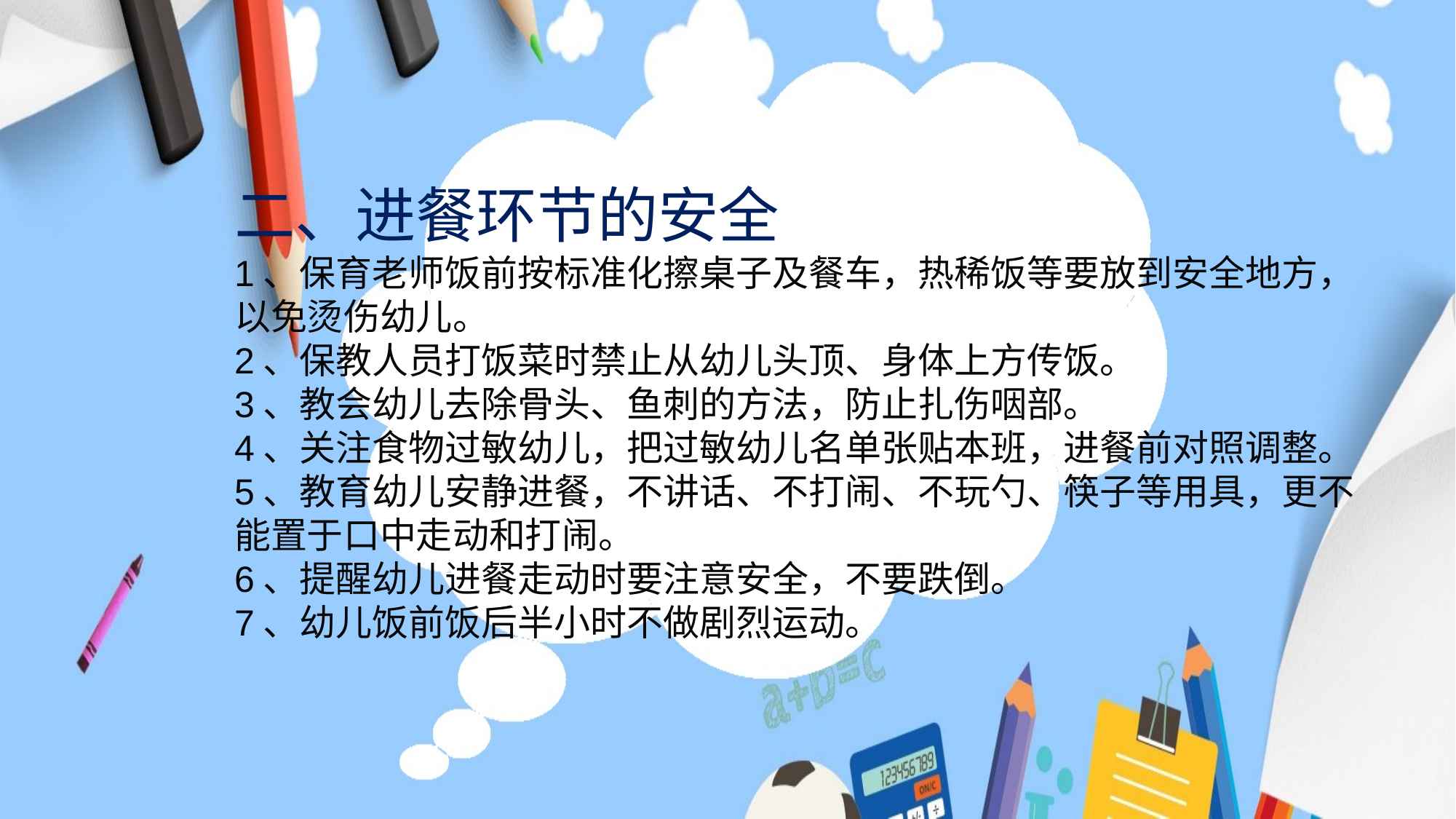

二、进餐环节的安全   
1、保育老师饭前按标准化擦桌子及餐车，热稀饭等要放到安全地方，以免烫伤幼儿。
2、保教人员打饭菜时禁止从幼儿头顶、身体上方传饭。
3、教会幼儿去除骨头、鱼刺的方法，防止扎伤咽部。
4、关注食物过敏幼儿，把过敏幼儿名单张贴本班，进餐前对照调整。
5、教育幼儿安静进餐，不讲话、不打闹、不玩勺、筷子等用具，更不能置于口中走动和打闹。
6、提醒幼儿进餐走动时要注意安全，不要跌倒。
7、幼儿饭前饭后半小时不做剧烈运动。